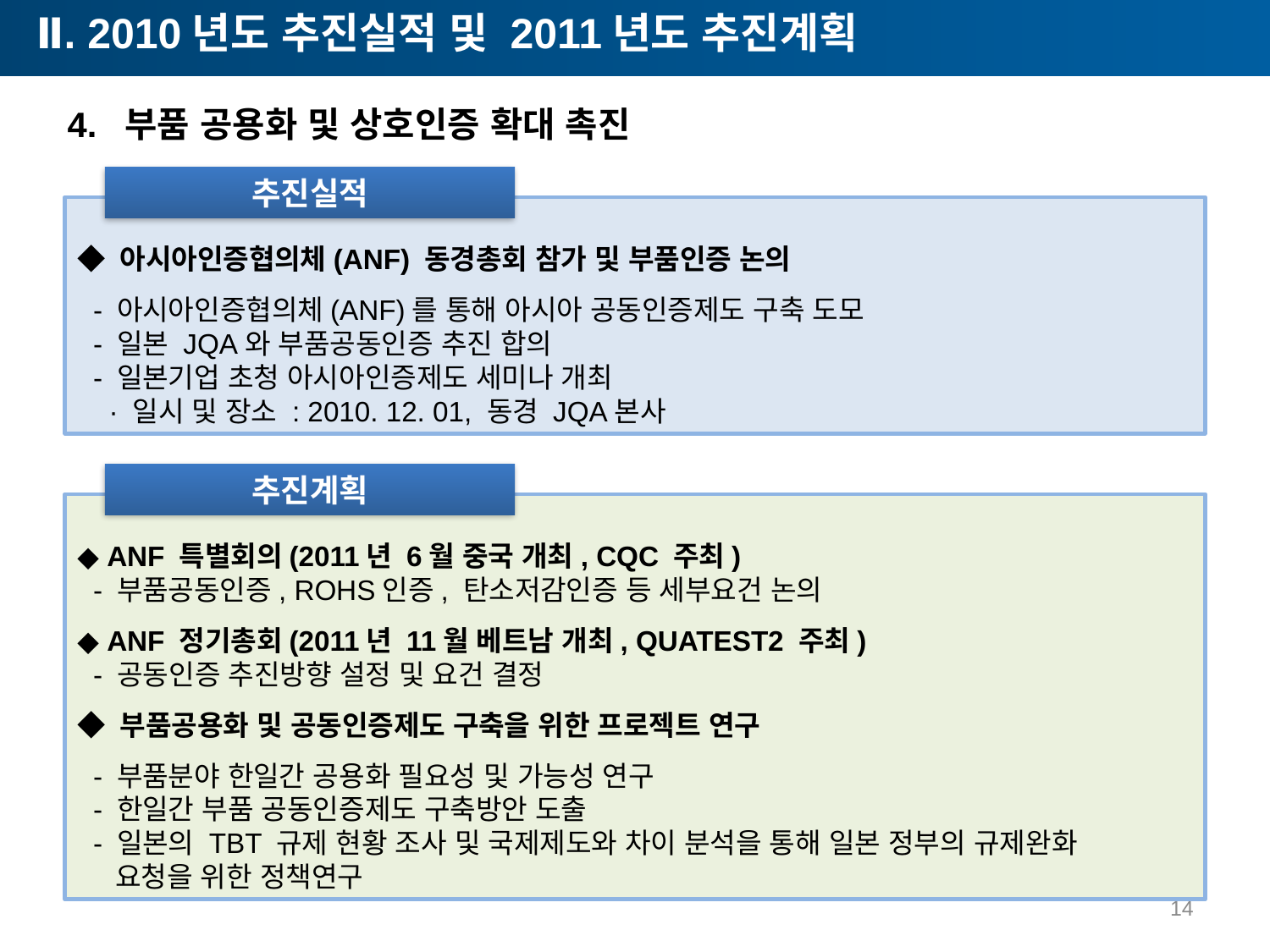

Ⅱ. 2010년도 추진실적 및 2011년도 추진계획
4.  부품 공용화 및 상호인증 확대 촉진
추진실적

◆ 아시아인증협의체(ANF) 동경총회 참가 및 부품인증 논의

  - 아시아인증협의체(ANF)를 통해 아시아 공동인증제도 구축 도모
  - 일본 JQA와 부품공동인증 추진 합의
  - 일본기업 초청 아시아인증제도 세미나 개최
    · 일시 및 장소 : 2010. 12. 01, 동경 JQA본사
추진계획

◆ ANF 특별회의(2011년 6월 중국 개최, CQC 주최)
  - 부품공동인증, ROHS인증, 탄소저감인증 등 세부요건 논의

◆ ANF 정기총회(2011년 11월 베트남 개최, QUATEST2 주최)
   - 공동인증 추진방향 설정 및 요건 결정

◆ 부품공용화 및 공동인증제도 구축을 위한 프로젝트 연구

  - 부품분야 한일간 공용화 필요성 및 가능성 연구
  - 한일간 부품 공동인증제도 구축방안 도출
  - 일본의 TBT 규제 현황 조사 및 국제제도와 차이 분석을 통해 일본 정부의 규제완화
    요청을 위한 정책연구
14